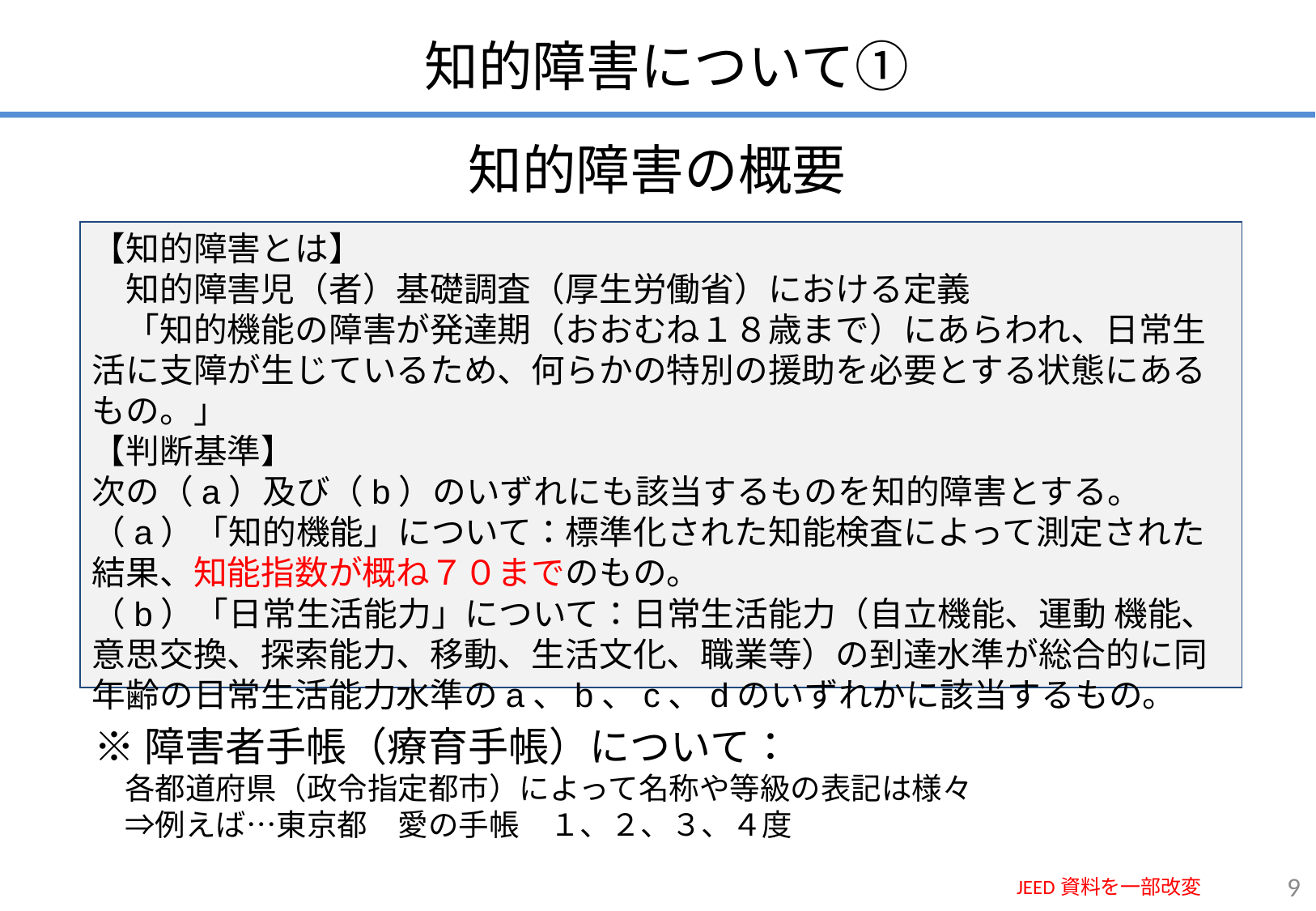

知的障害について①

# 知的障害の概要
【知的障害とは】
　知的障害児（者）基礎調査（厚生労働省）における定義
　「知的機能の障害が発達期（おおむね１８歳まで）にあらわれ、日常生活に支障が生じているため、何らかの特別の援助を必要とする状態にあるもの。」
【判断基準】
次の（a）及び（b）のいずれにも該当するものを知的障害とする。
（a）「知的機能」について：標準化された知能検査によって測定された結果、知能指数が概ね７０までのもの。
（b）「日常生活能力」について：日常生活能力（自立機能、運動 機能、意思交換、探索能力、移動、生活文化、職業等）の到達水準が総合的に同年齢の日常生活能力水準のa、b、c、dのいずれかに該当するもの。

※障害者手帳（療育手帳）について：
　各都道府県（政令指定都市）によって名称や等級の表記は様々
　⇒例えば…東京都　愛の手帳　１、２、３、４度
9
JEED資料を一部改変